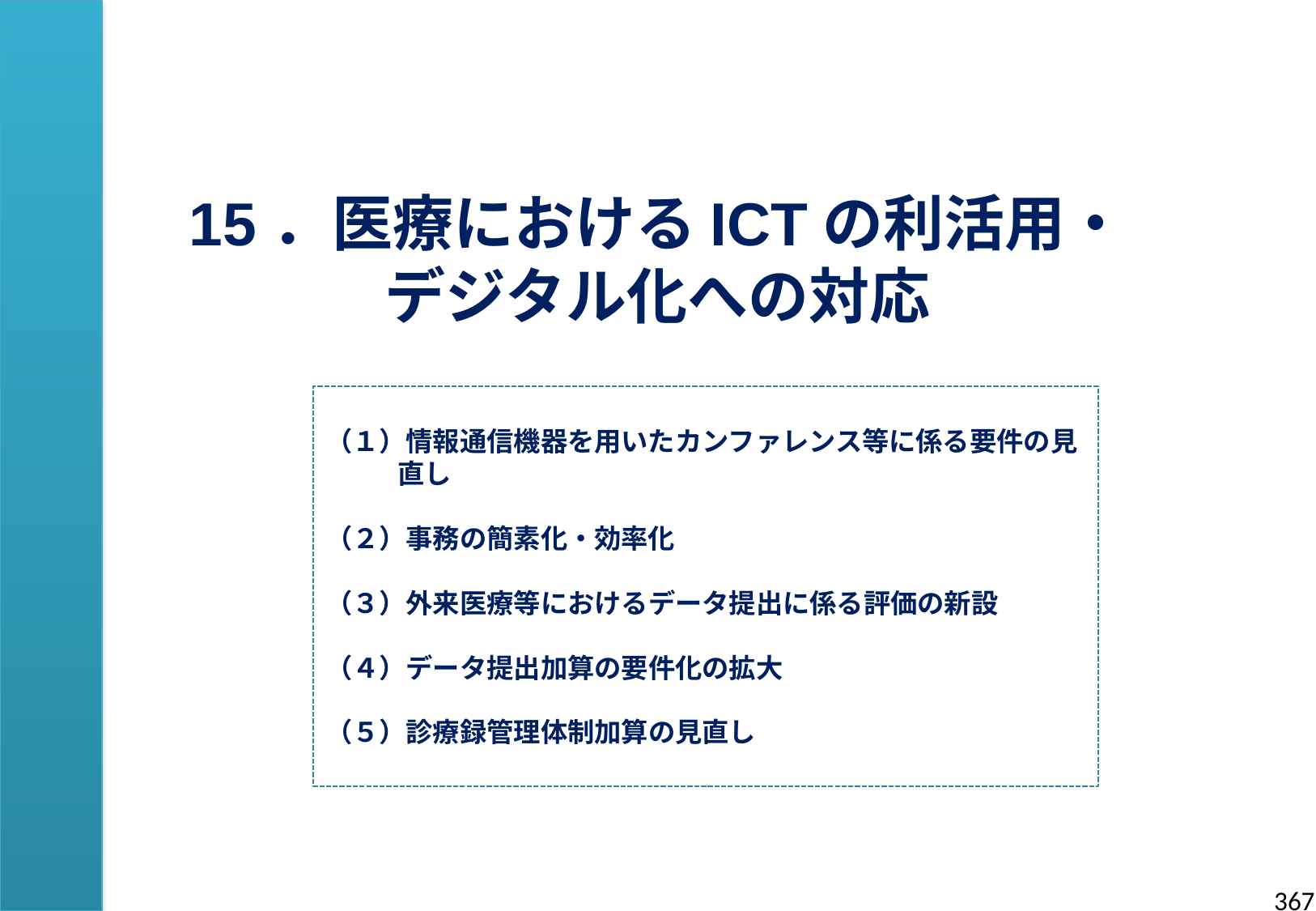

15．医療におけるICTの利活用・
デジタル化への対応

（１）情報通信機器を用いたカンファレンス等に係る要件の見直し

（２）事務の簡素化・効率化

（３）外来医療等におけるデータ提出に係る評価の新設

（４）データ提出加算の要件化の拡大

（５）診療録管理体制加算の見直し

367